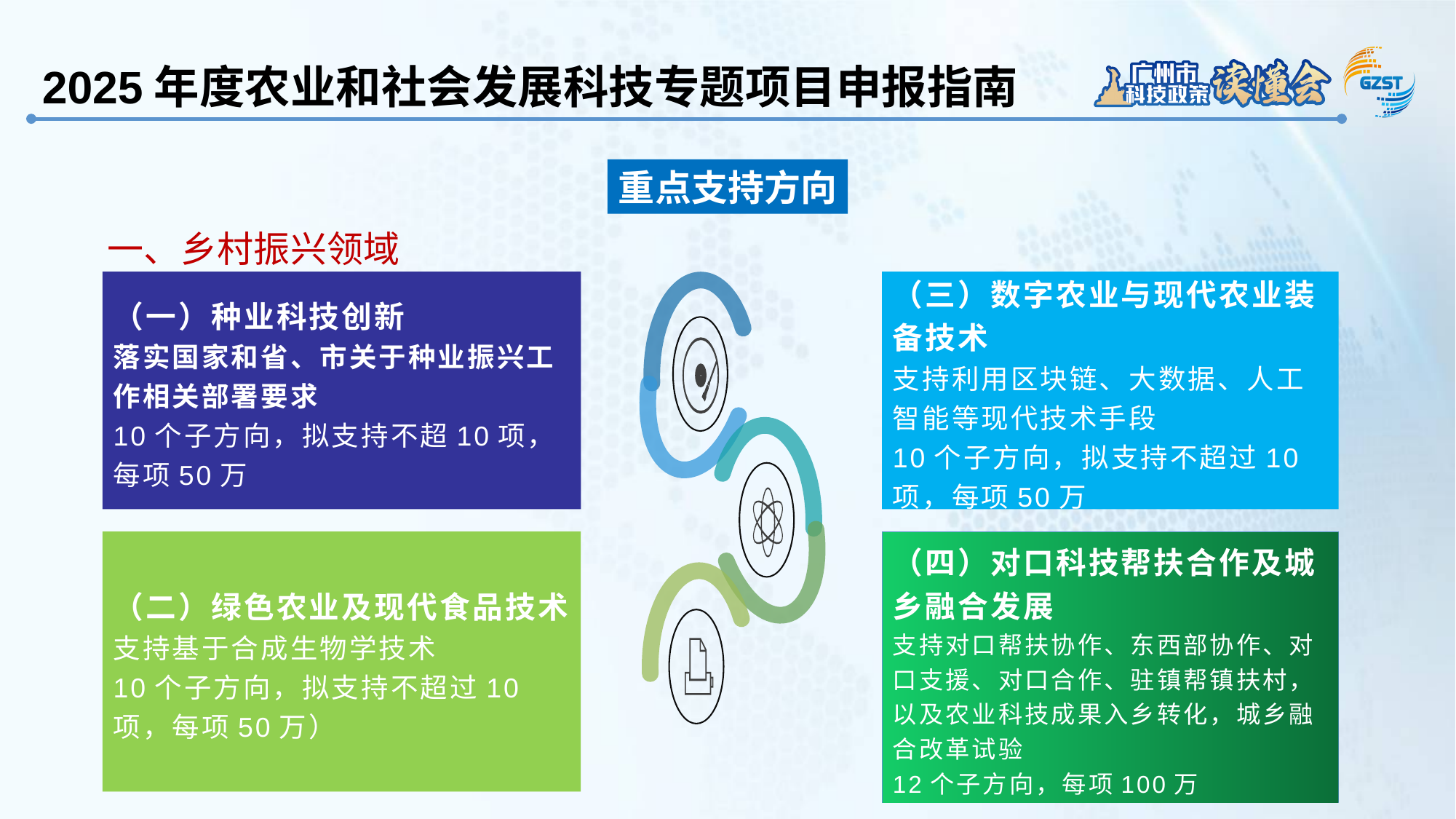

2025年度农业和社会发展科技专题项目申报指南

重点支持方向
一、乡村振兴领域
（三）数字农业与现代农业装备技术
支持利用区块链、大数据、人工智能等现代技术手段
10个子方向，拟支持不超过10项，每项50万
（一）种业科技创新
落实国家和省、市关于种业振兴工作相关部署要求
10个子方向，拟支持不超10项，每项50万

（二）绿色农业及现代食品技术
支持基于合成生物学技术
10个子方向，拟支持不超过10项，每项50万）
（四）对口科技帮扶合作及城乡融合发展
支持对口帮扶协作、东西部协作、对口支援、对口合作、驻镇帮镇扶村，以及农业科技成果入乡转化，城乡融合改革试验
12个子方向，每项100万